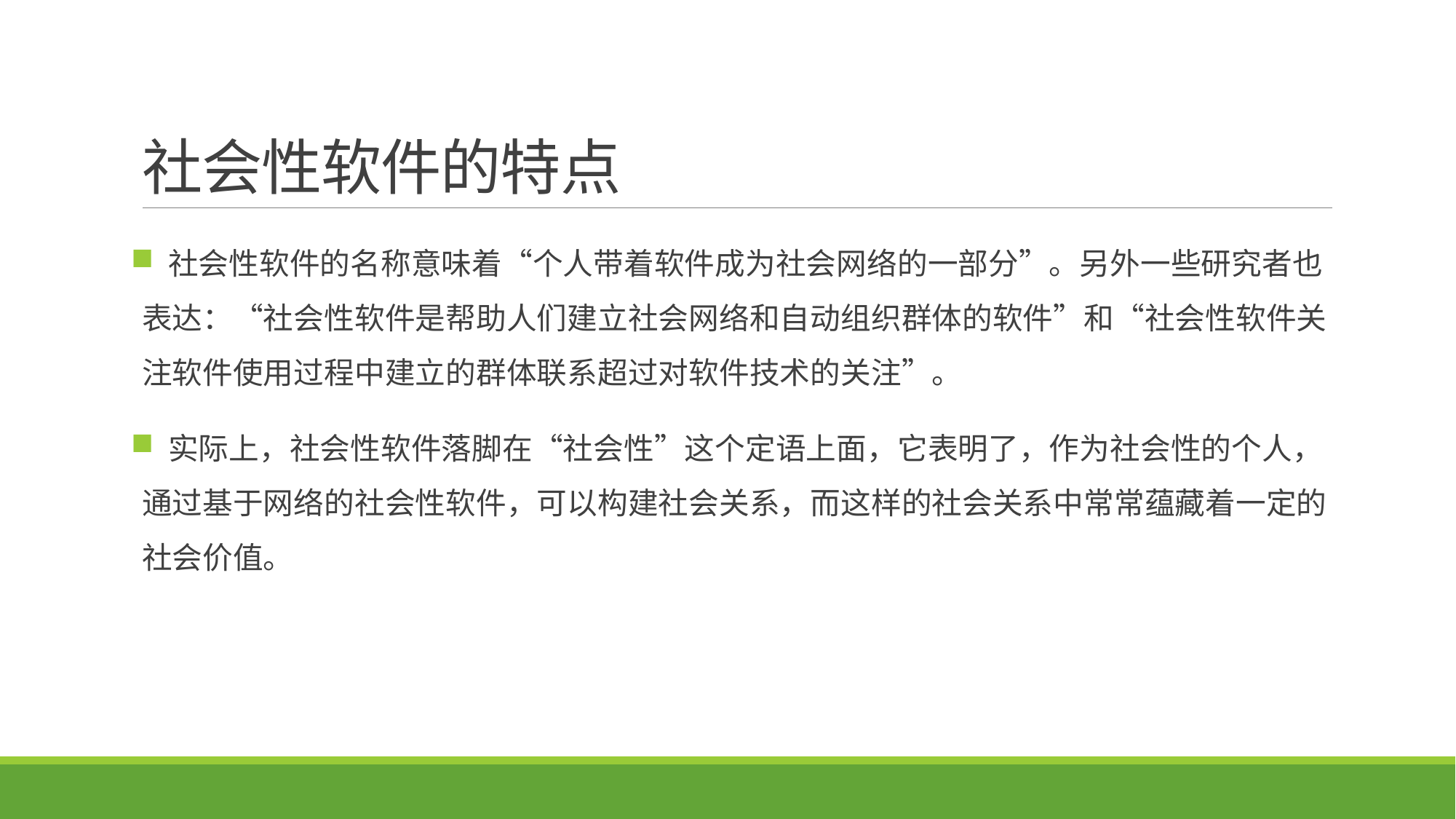

# 社会性软件的特点
 社会性软件的名称意味着“个人带着软件成为社会网络的一部分”。另外一些研究者也表达：“社会性软件是帮助人们建立社会网络和自动组织群体的软件”和“社会性软件关注软件使用过程中建立的群体联系超过对软件技术的关注”。
 实际上，社会性软件落脚在“社会性”这个定语上面，它表明了，作为社会性的个人，通过基于网络的社会性软件，可以构建社会关系，而这样的社会关系中常常蕴藏着一定的社会价值。